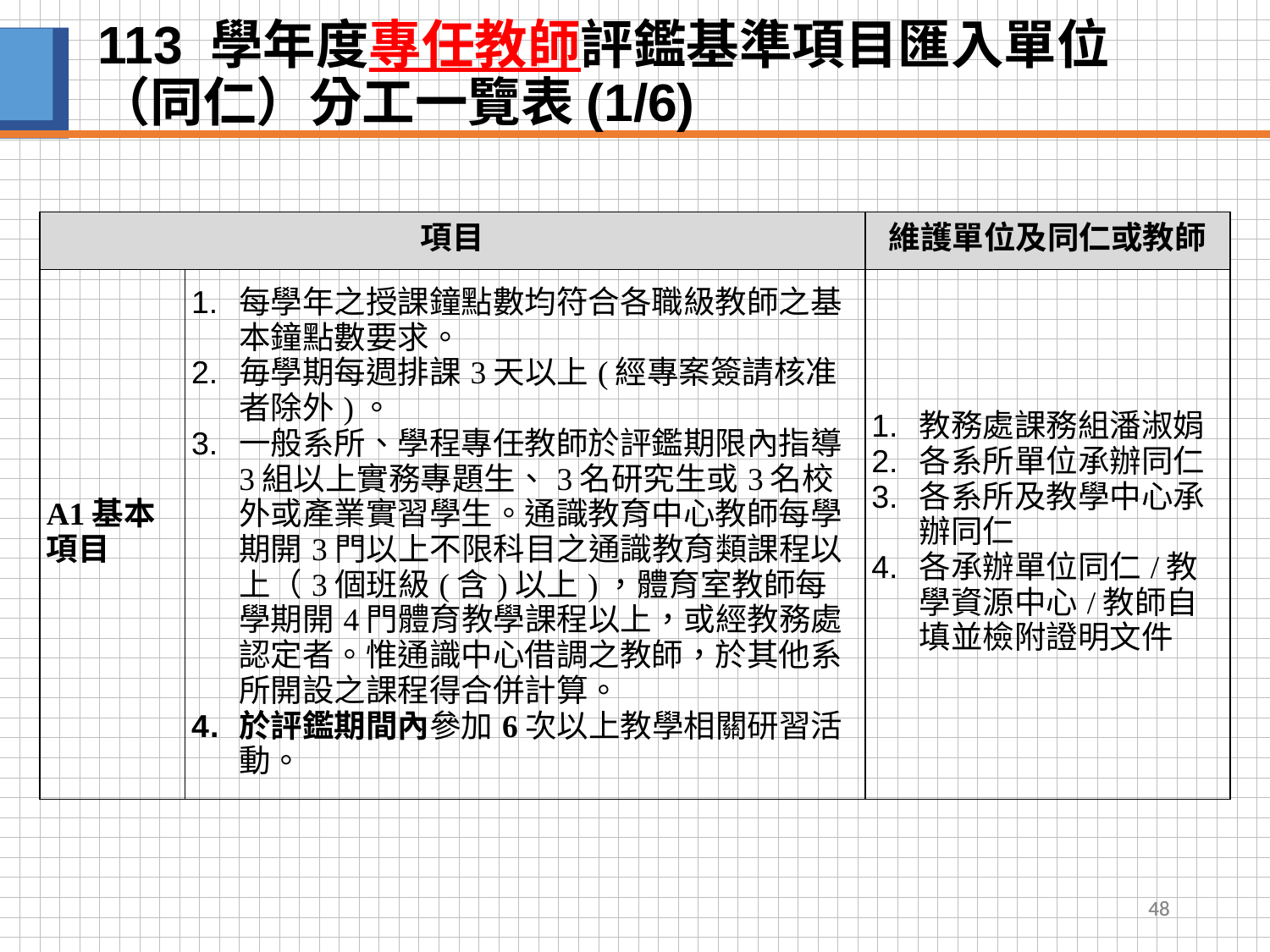

# 113 學年度專任教師評鑑基準項目匯入單位（同仁）分工一覽表(1/6)
| 項目 |  | 維護單位及同仁或教師 |
| --- | --- | --- |
| A1基本項目 | 每學年之授課鐘點數均符合各職級教師之基本鐘點數要求。 毎學期每週排課3天以上(經專案簽請核准者除外)。 一般系所、學程專任教師於評鑑期限內指導3組以上實務專題生、3名研究生或3名校外或產業實習學生。通識教育中心教師每學期開3門以上不限科目之通識教育類課程以上（3個班級(含)以上)，體育室教師每學期開4門體育教學課程以上，或經教務處認定者。惟通識中心借調之教師，於其他系所開設之課程得合併計算。 於評鑑期間內參加6次以上教學相關研習活動。 | 教務處課務組潘淑娟 各系所單位承辦同仁 各系所及教學中心承辦同仁 各承辦單位同仁/教學資源中心/教師自填並檢附證明文件 |
48